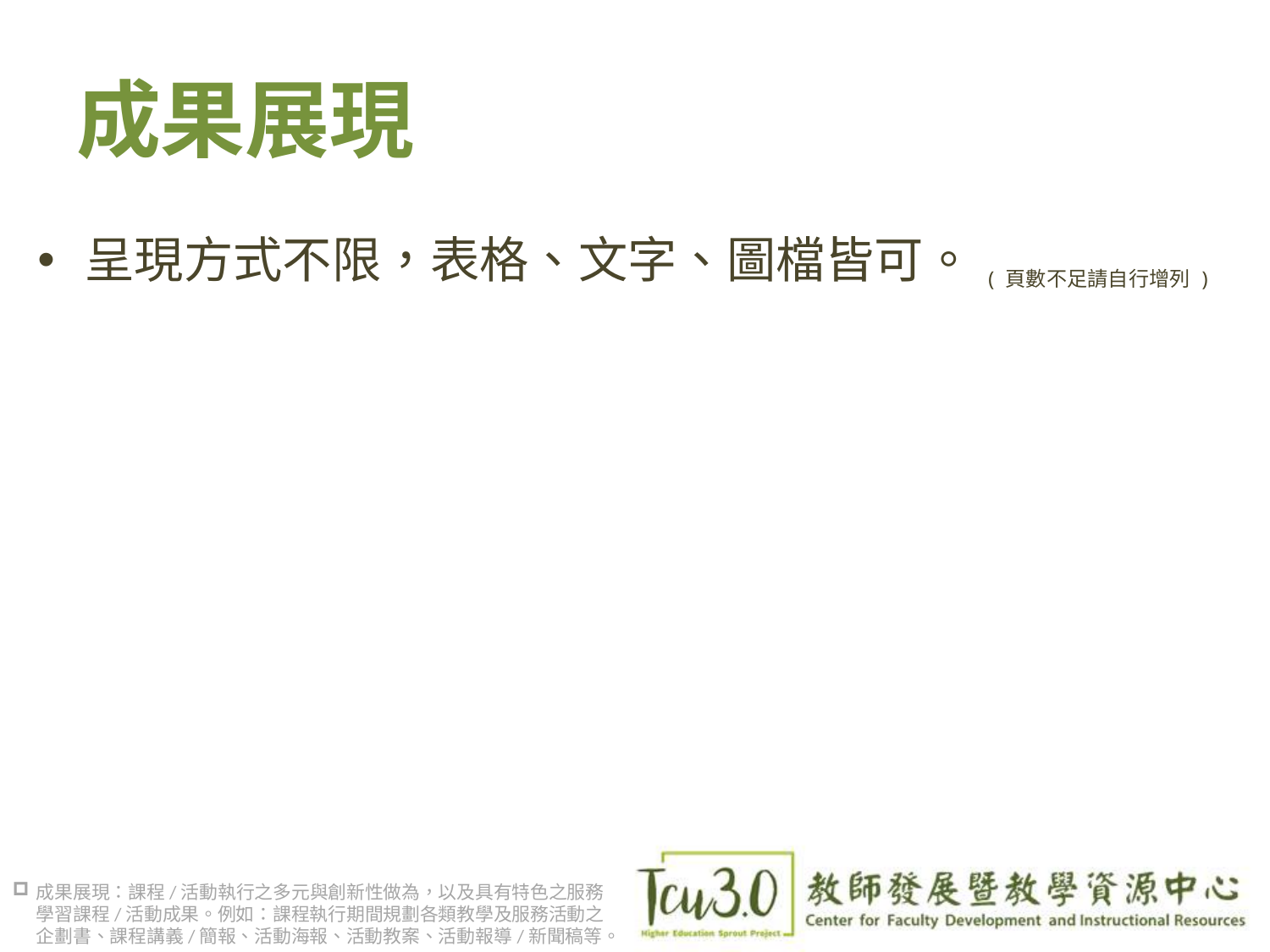

# 成果展現
呈現方式不限，表格、文字、圖檔皆可。(頁數不足請自行增列)
成果展現：課程/活動執行之多元與創新性做為，以及具有特色之服務學習課程/活動成果。例如：課程執行期間規劃各類教學及服務活動之企劃書、課程講義/簡報、活動海報、活動教案、活動報導/新聞稿等。